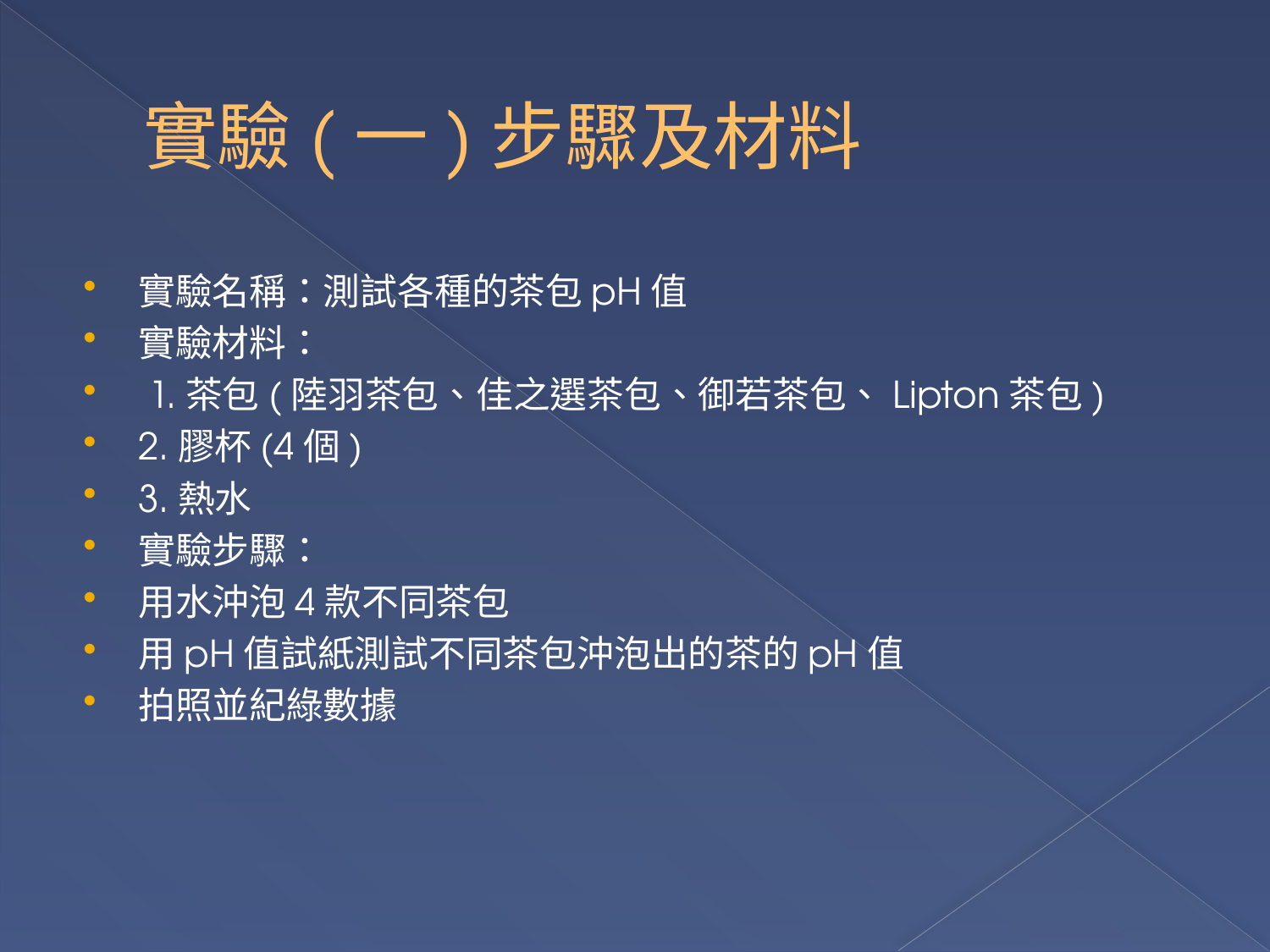

# 實驗(一)步驟及材料
實驗名稱：測試各種的茶包pH值
實驗材料：
 1.茶包(陸羽茶包、佳之選茶包、御若茶包、Lipton茶包)
2.膠杯(4個)
3.熱水
實驗步驟：
用水沖泡4款不同茶包
用pH值試紙測試不同茶包沖泡出的茶的pH值
拍照並紀綠數據